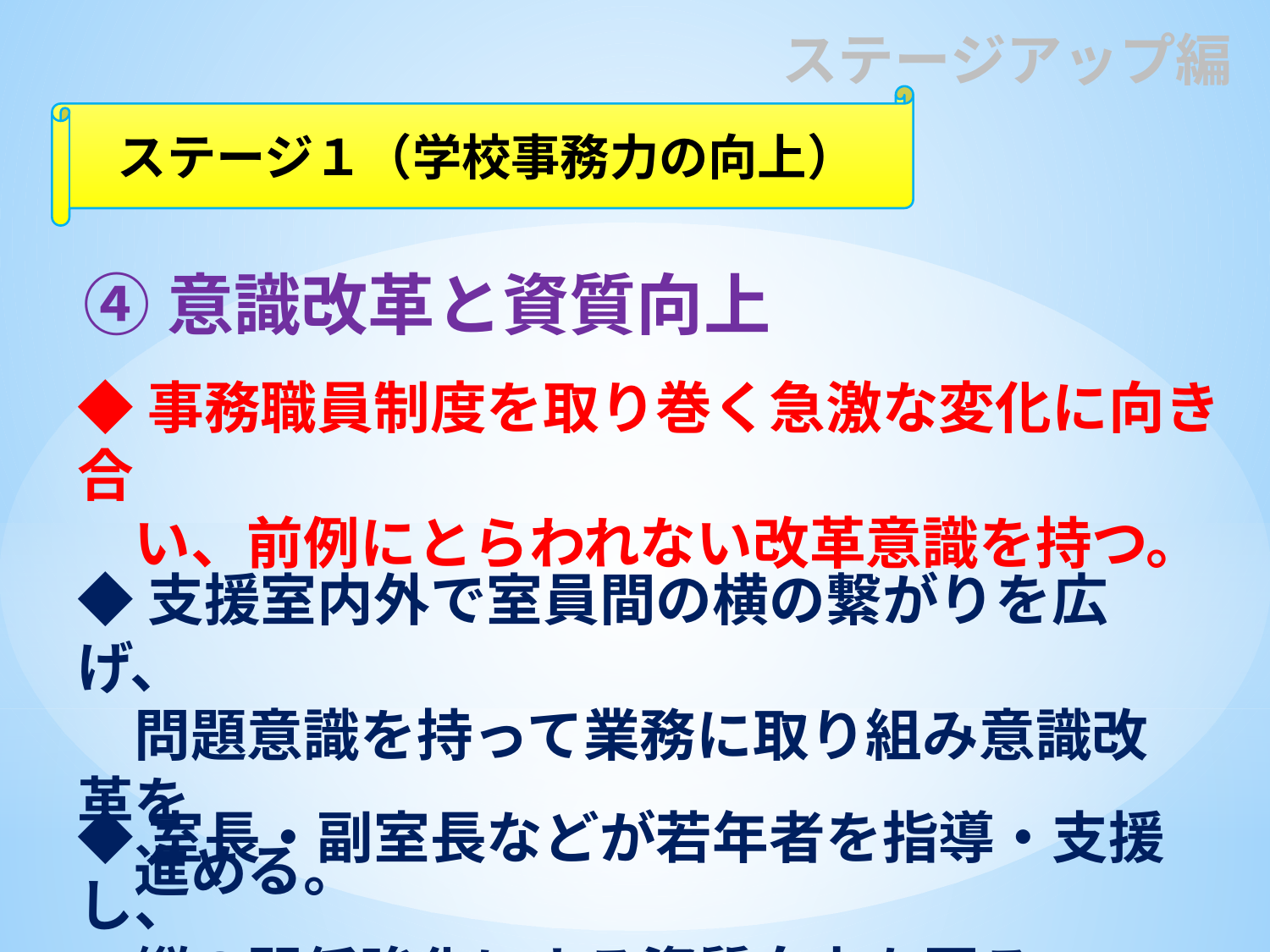

ステージアップ編

ステージ１（学校事務力の向上）
④意識改革と資質向上
◆事務職員制度を取り巻く急激な変化に向き合
　い、前例にとらわれない改革意識を持つ。
◆支援室内外で室員間の横の繋がりを広げ、
　問題意識を持って業務に取り組み意識改革を
　進める。
◆室長・副室長などが若年者を指導・支援し、
　縦の関係強化による資質向上を図る。